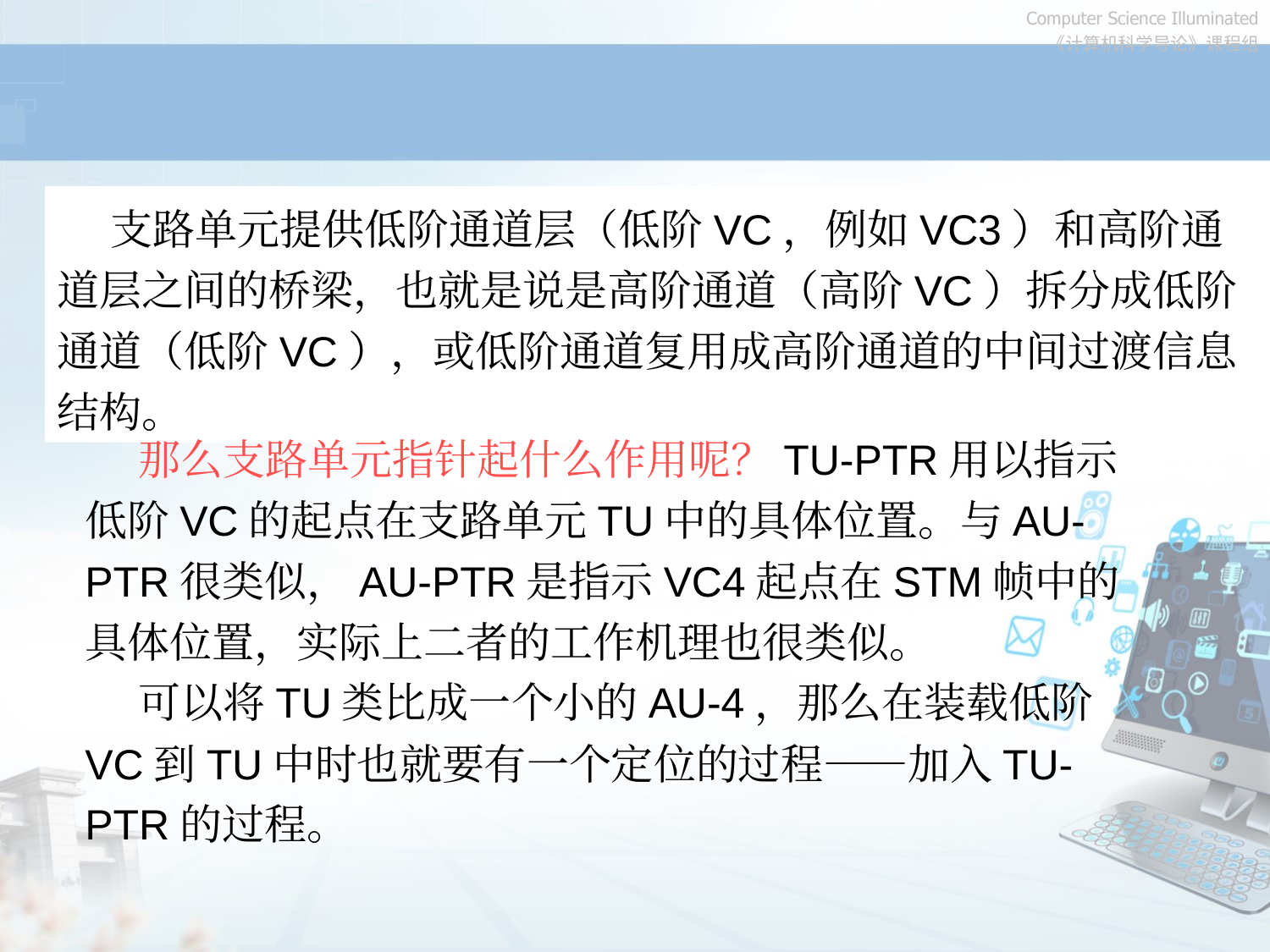

支路单元提供低阶通道层（低阶VC，例如VC3）和高阶通道层之间的桥梁，也就是说是高阶通道（高阶VC）拆分成低阶通道（低阶VC），或低阶通道复用成高阶通道的中间过渡信息结构。
    那么支路单元指针起什么作用呢？TU-PTR用以指示低阶VC的起点在支路单元TU中的具体位置。与AU-PTR很类似，AU-PTR是指示VC4起点在STM帧中的具体位置，实际上二者的工作机理也很类似。
    可以将TU类比成一个小的AU-4，那么在装载低阶VC到TU中时也就要有一个定位的过程——加入TU-PTR的过程。